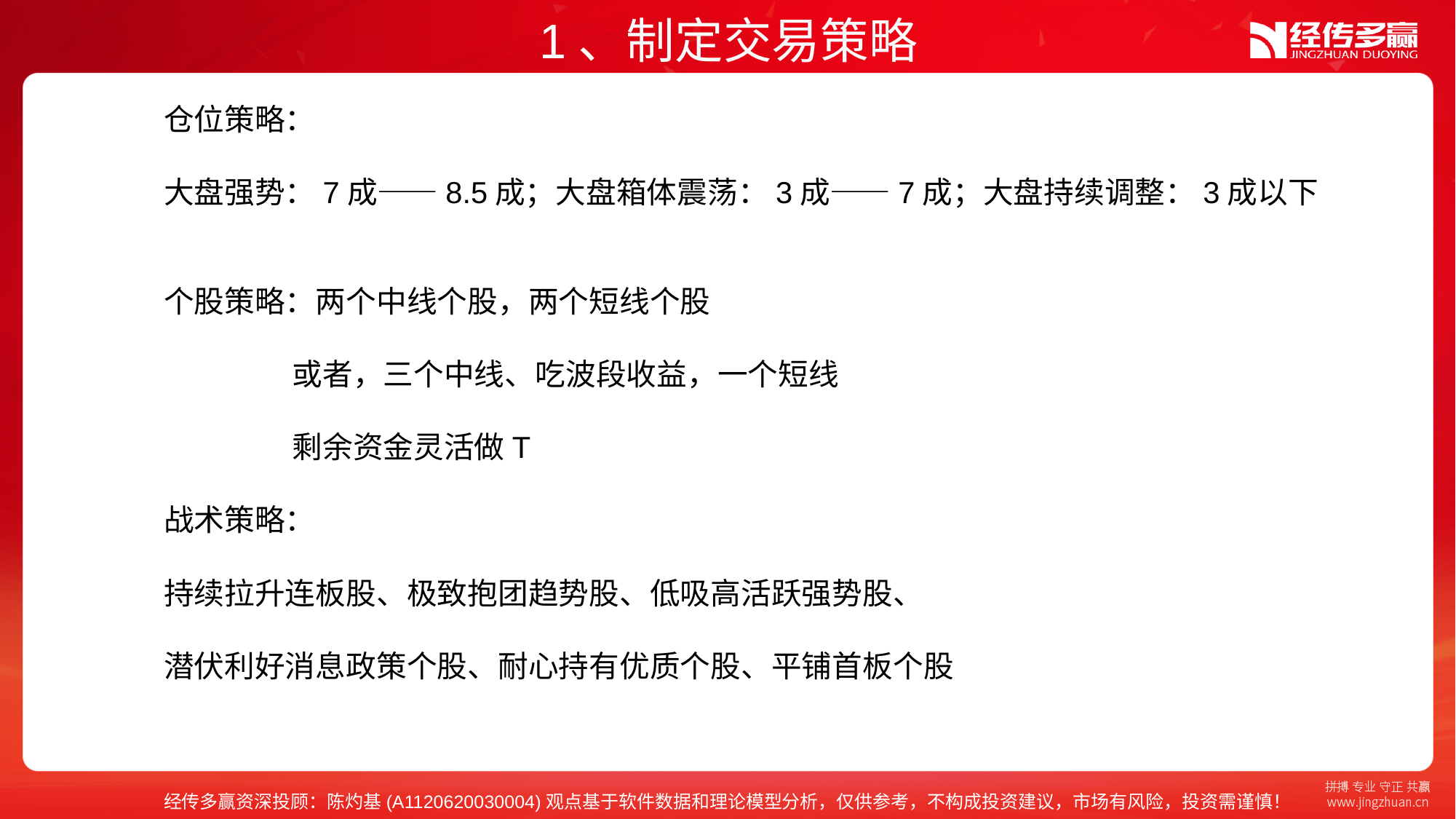

1、制定交易策略
仓位策略：

大盘强势：7成——8.5成；大盘箱体震荡：3成——7成；大盘持续调整：3成以下

个股策略：两个中线个股，两个短线个股

                  或者，三个中线、吃波段收益，一个短线

                  剩余资金灵活做T

战术策略：

持续拉升连板股、极致抱团趋势股、低吸高活跃强势股、

潜伏利好消息政策个股、耐心持有优质个股、平铺首板个股